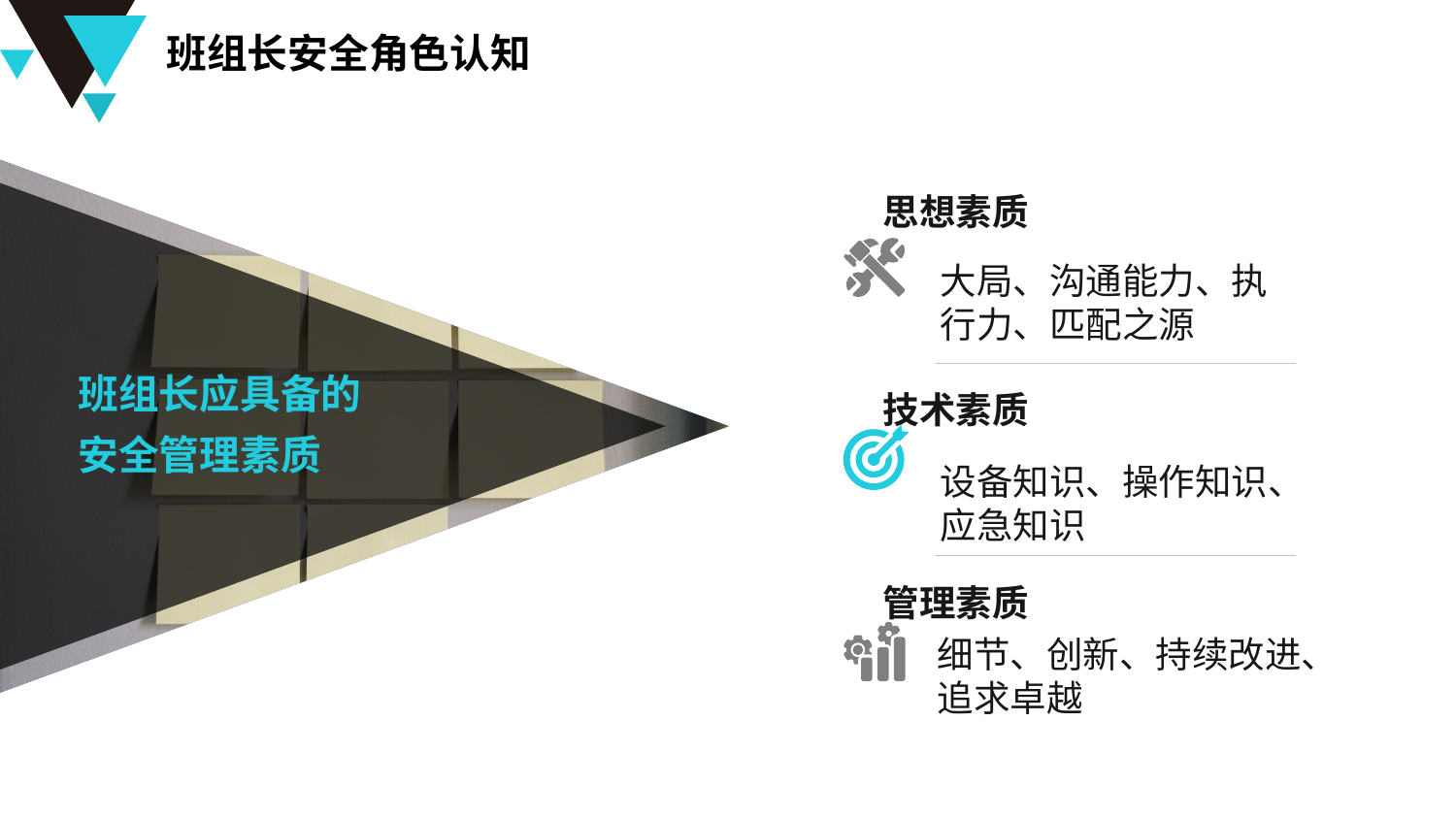

班组长安全角色认知

思想素质
大局、沟通能力、执行力、匹配之源
班组长应具备的安全管理素质
技术素质
设备知识、操作知识、应急知识
管理素质
细节、创新、持续改进、追求卓越